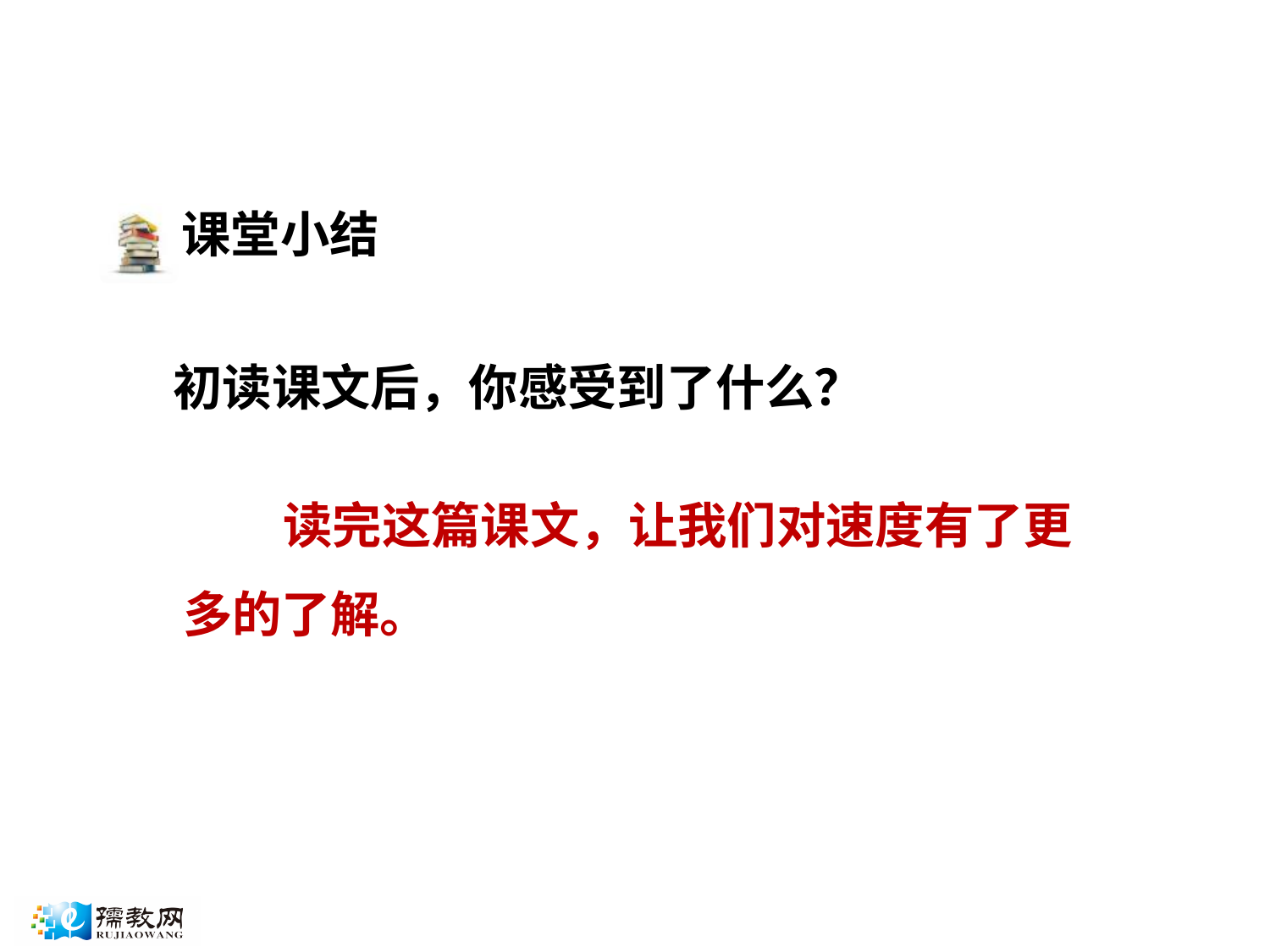

课堂小结

初读课文后，你感受到了什么？
读完这篇课文，让我们对速度有了更多的了解。